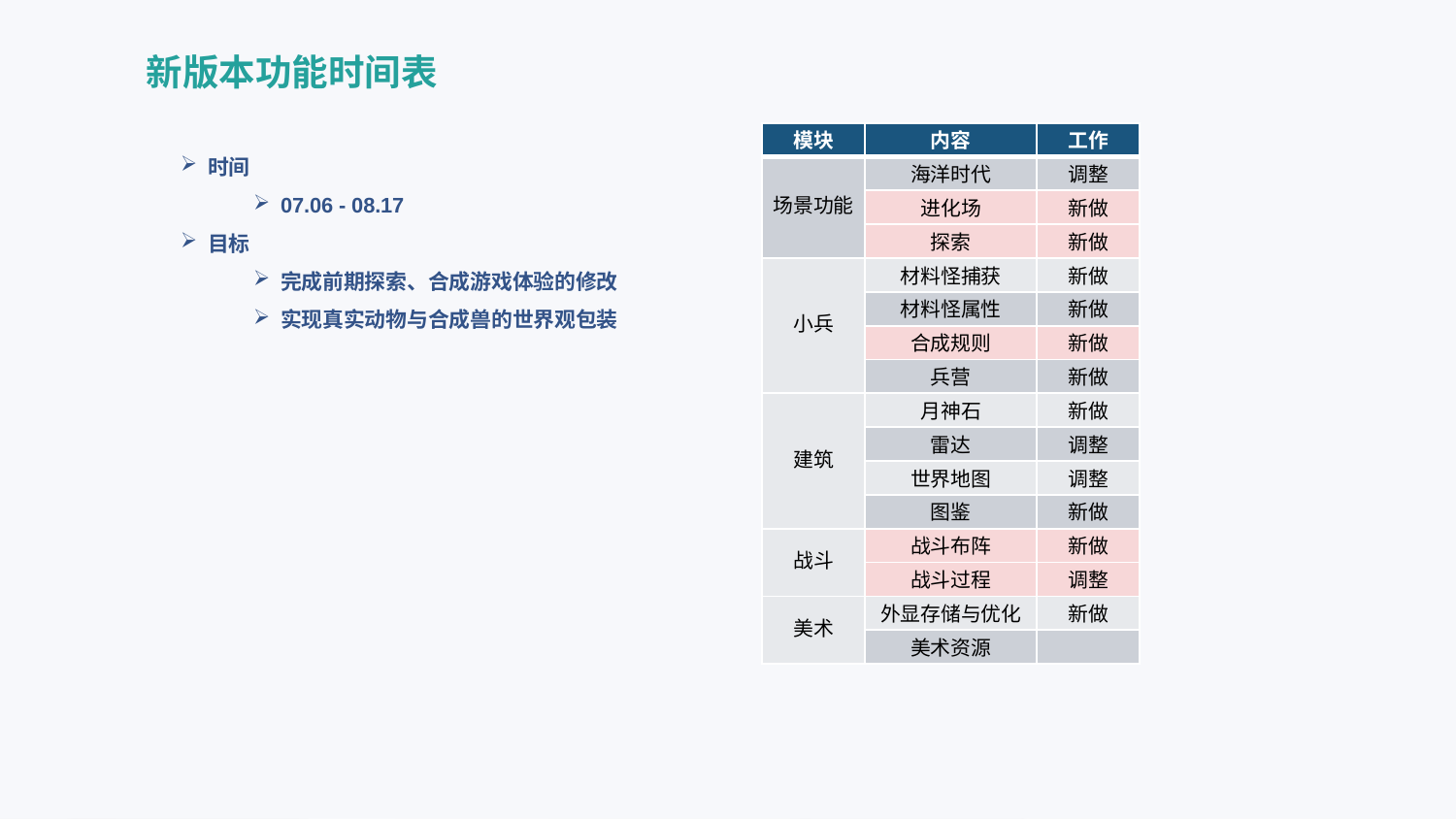

新版本功能时间表
| 模块 | 内容 | 工作 |
| --- | --- | --- |
| 场景功能 | 海洋时代 | 调整 |
|  | 进化场 | 新做 |
|  | 探索 | 新做 |
| 小兵 | 材料怪捕获 | 新做 |
|  | 材料怪属性 | 新做 |
|  | 合成规则 | 新做 |
|  | 兵营 | 新做 |
| 建筑 | 月神石 | 新做 |
|  | 雷达 | 调整 |
|  | 世界地图 | 调整 |
|  | 图鉴 | 新做 |
| 战斗 | 战斗布阵 | 新做 |
|  | 战斗过程 | 调整 |
| 美术 | 外显存储与优化 | 新做 |
|  | 美术资源 |  |
时间
07.06 - 08.17
目标
完成前期探索、合成游戏体验的修改
实现真实动物与合成兽的世界观包装